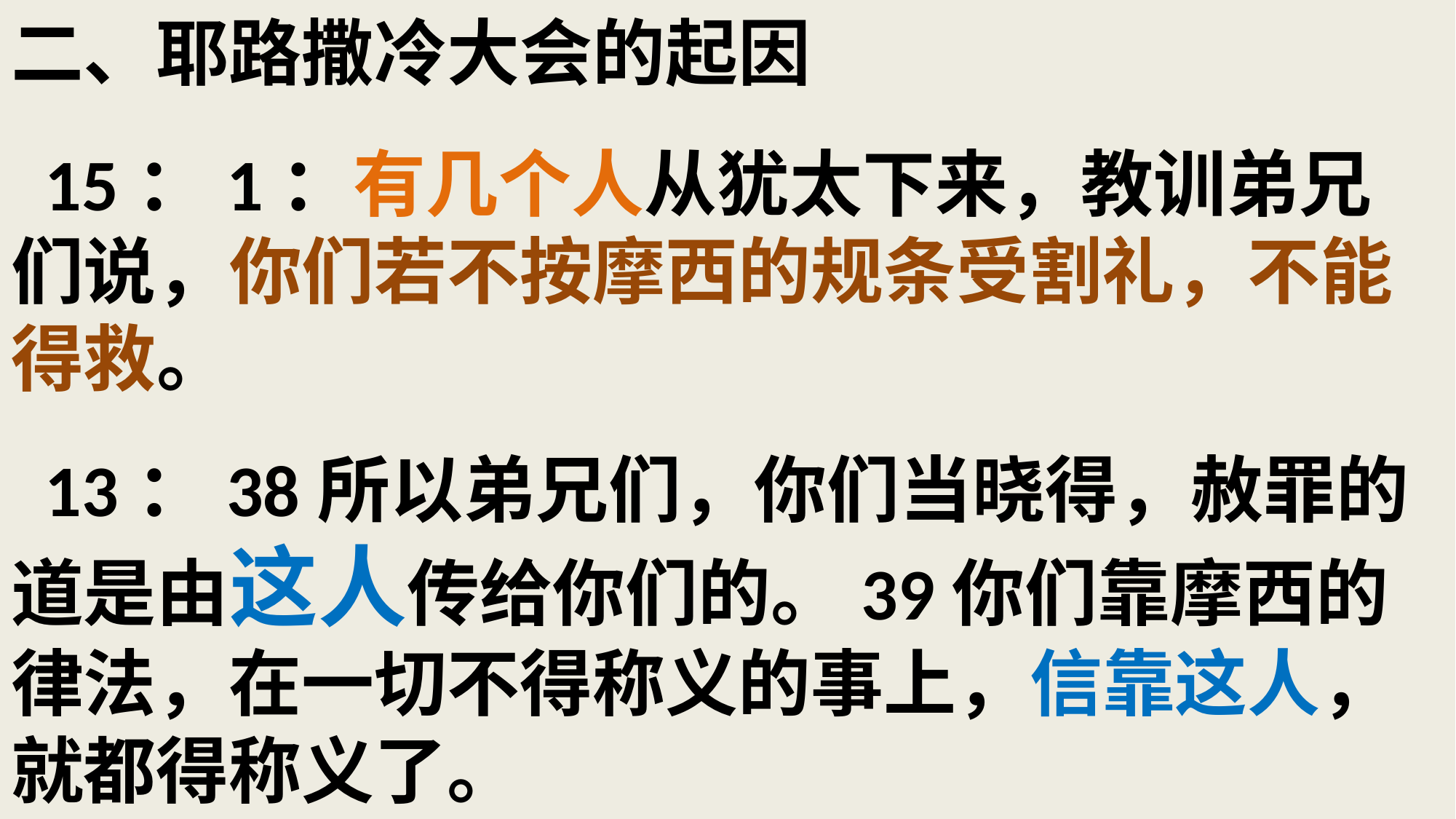

# 二、耶路撒冷大会的起因 15：1：有几个人从犹太下来，教训弟兄们说，你们若不按摩西的规条受割礼，不能得救。 13：38所以弟兄们，你们当晓得，赦罪的道是由这人传给你们的。39你们靠摩西的律法，在一切不得称义的事上，信靠这人，就都得称义了。